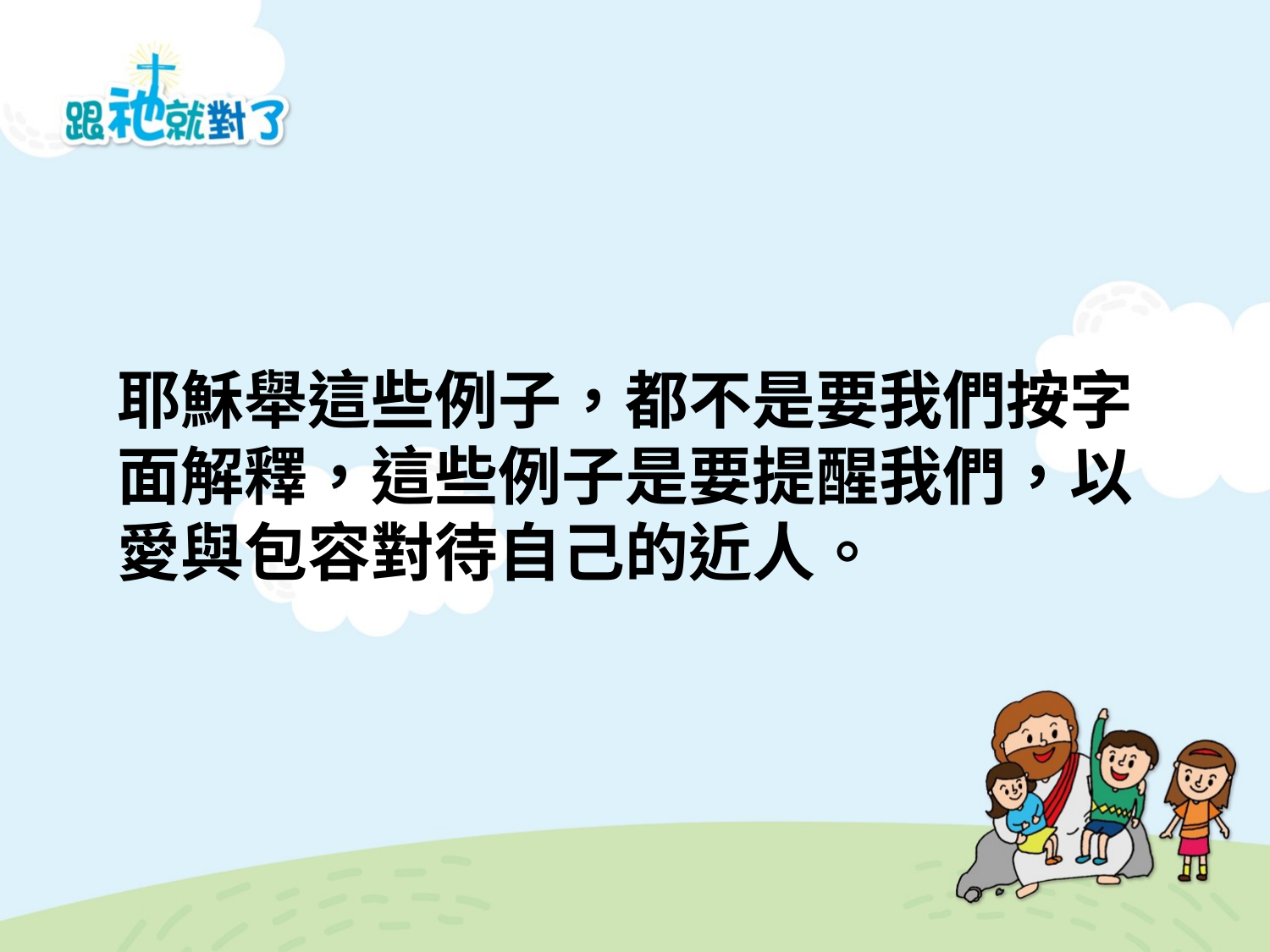

耶穌舉這些例子，都不是要我們按字面解釋，這些例子是要提醒我們，以愛與包容對待自己的近人。